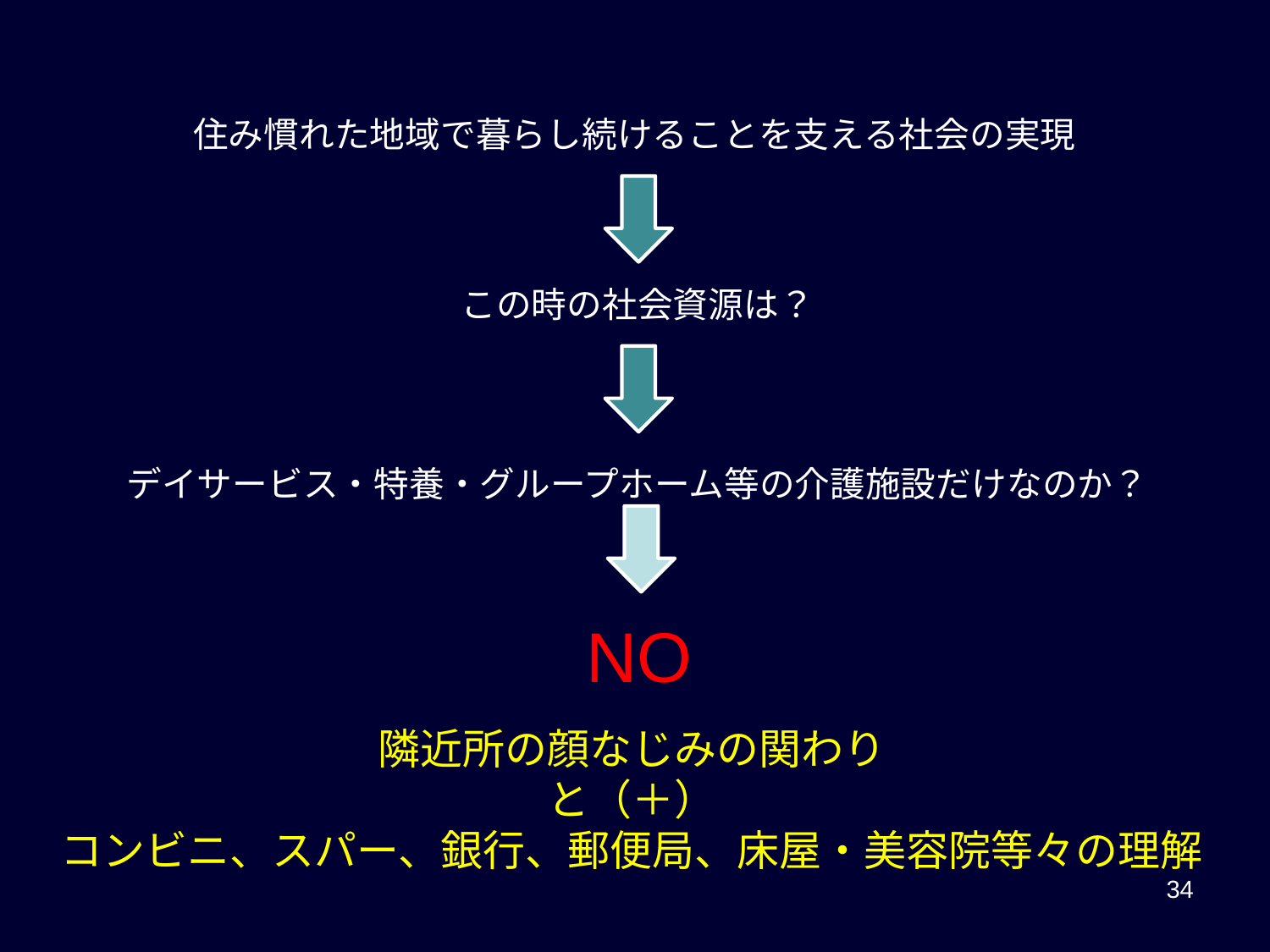

住み慣れた地域で暮らし続けることを支える社会の実現

この時の社会資源は？

デイサービス・特養・グループホーム等の介護施設だけなのか？

NO
隣近所の顔なじみの関わり
と（＋）
コンビニ、スパー、銀行、郵便局、床屋・美容院等々の理解
34